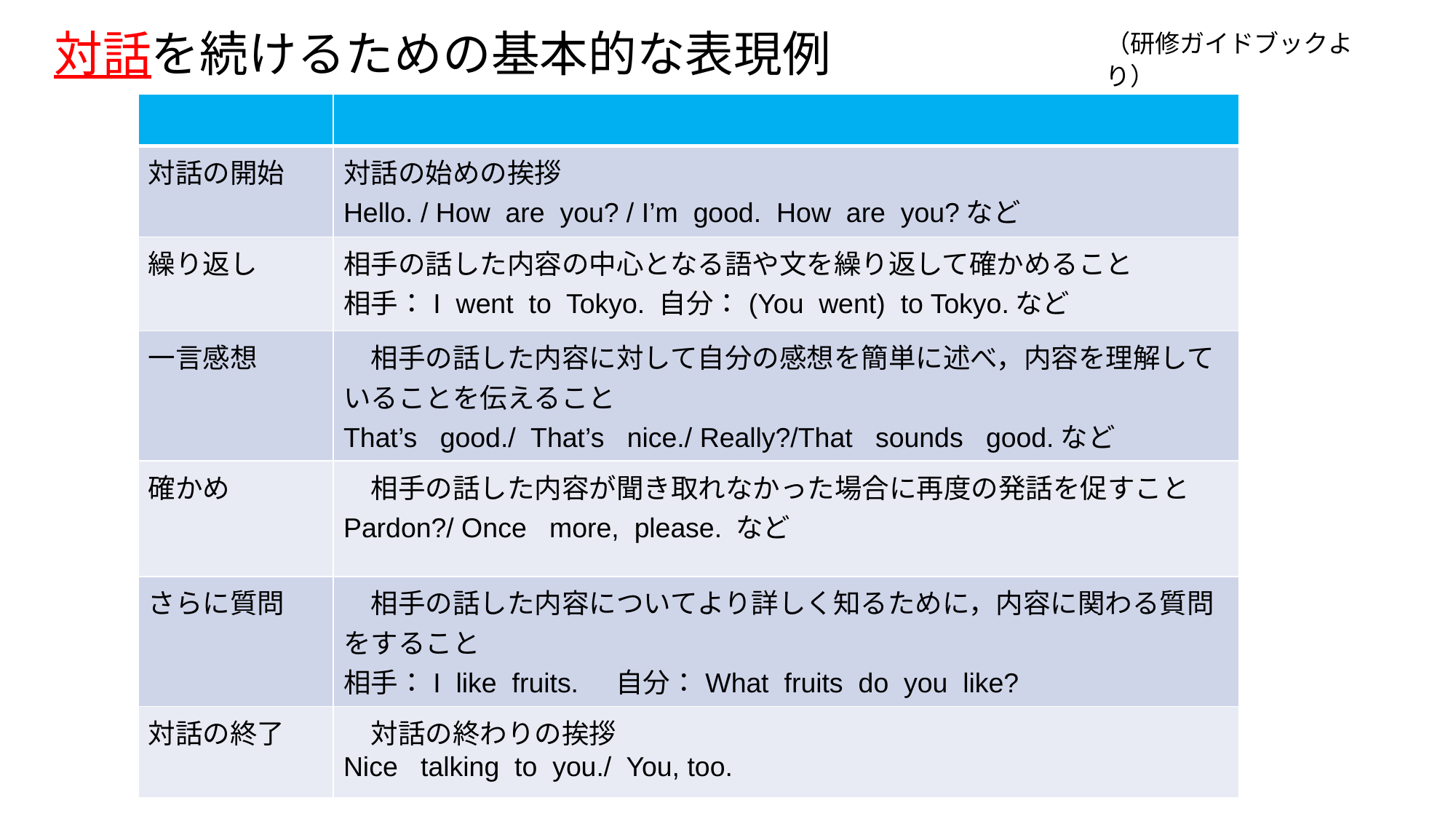

# 対話を続けるための基本的な表現例
（研修ガイドブックより）
|  |  |
| --- | --- |
| 対話の開始 | 対話の始めの挨拶 Hello. / How are you? / I’m good. How are you?など |
| 繰り返し | 相手の話した内容の中心となる語や文を繰り返して確かめること 相手：I went to Tokyo. 自分：(You went) to Tokyo.など |
| 一言感想 | 相手の話した内容に対して自分の感想を簡単に述べ，内容を理解していることを伝えること That’s good./ That’s nice./ Really?/That sounds good.など |
| 確かめ | 相手の話した内容が聞き取れなかった場合に再度の発話を促すこと Pardon?/ Once more, please. など |
| さらに質問 | 相手の話した内容についてより詳しく知るために，内容に関わる質問をすること 相手：I like fruits. 自分：What fruits do you like? |
| 対話の終了 | 対話の終わりの挨拶 Nice talking to you./ You, too. |